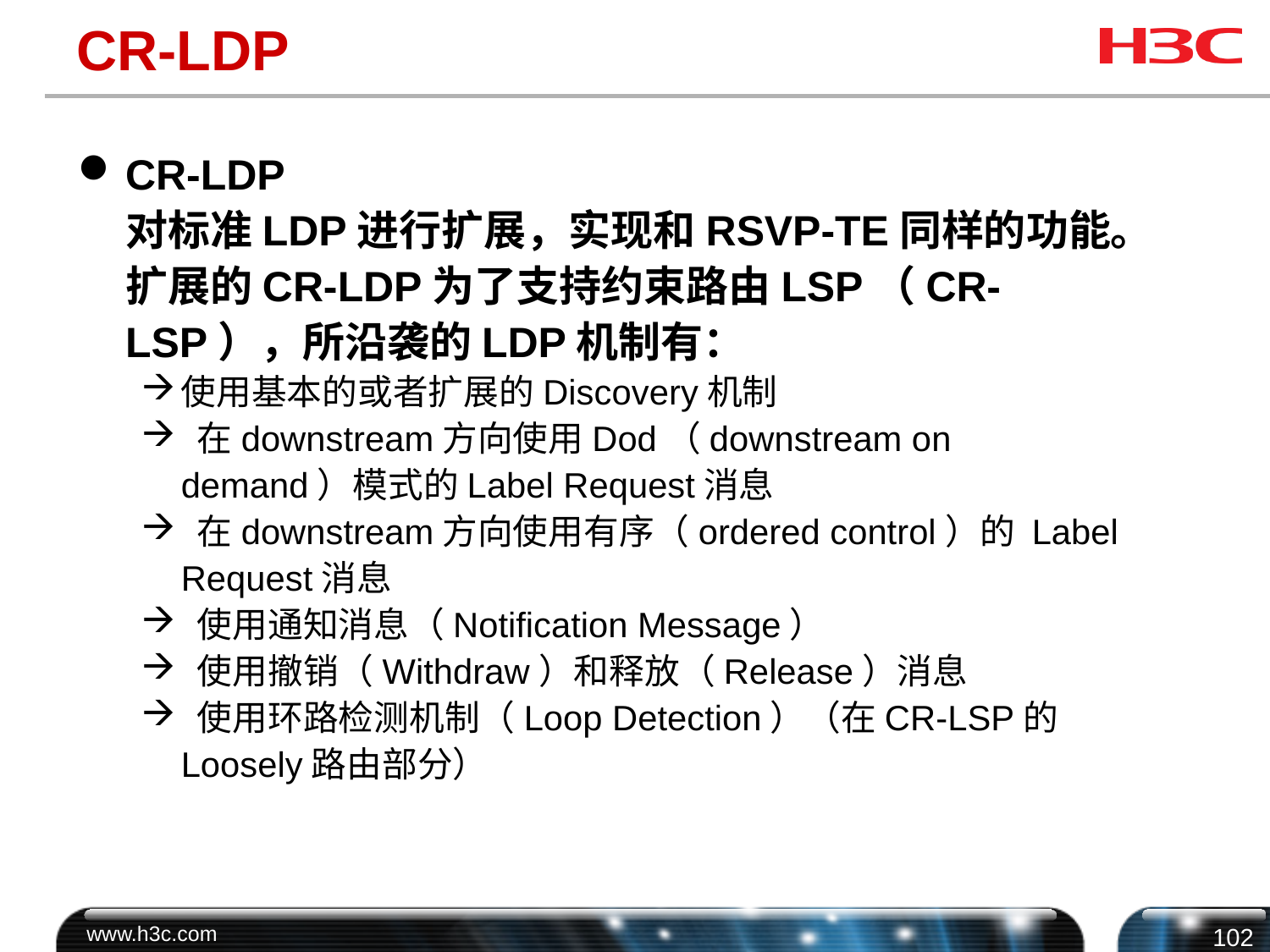

# CR-LDP
CR-LDP
 	对标准LDP进行扩展，实现和RSVP-TE同样的功能。扩展的CR-LDP为了支持约束路由LSP（CR-LSP），所沿袭的LDP机制有：
使用基本的或者扩展的Discovery机制
 在downstream方向使用Dod（downstream on demand）模式的Label Request消息
 在downstream方向使用有序（ordered control）的 Label Request消息
 使用通知消息（Notification Message）
 使用撤销（Withdraw）和释放（Release）消息
 使用环路检测机制（Loop Detection）（在CR-LSP的Loosely路由部分）